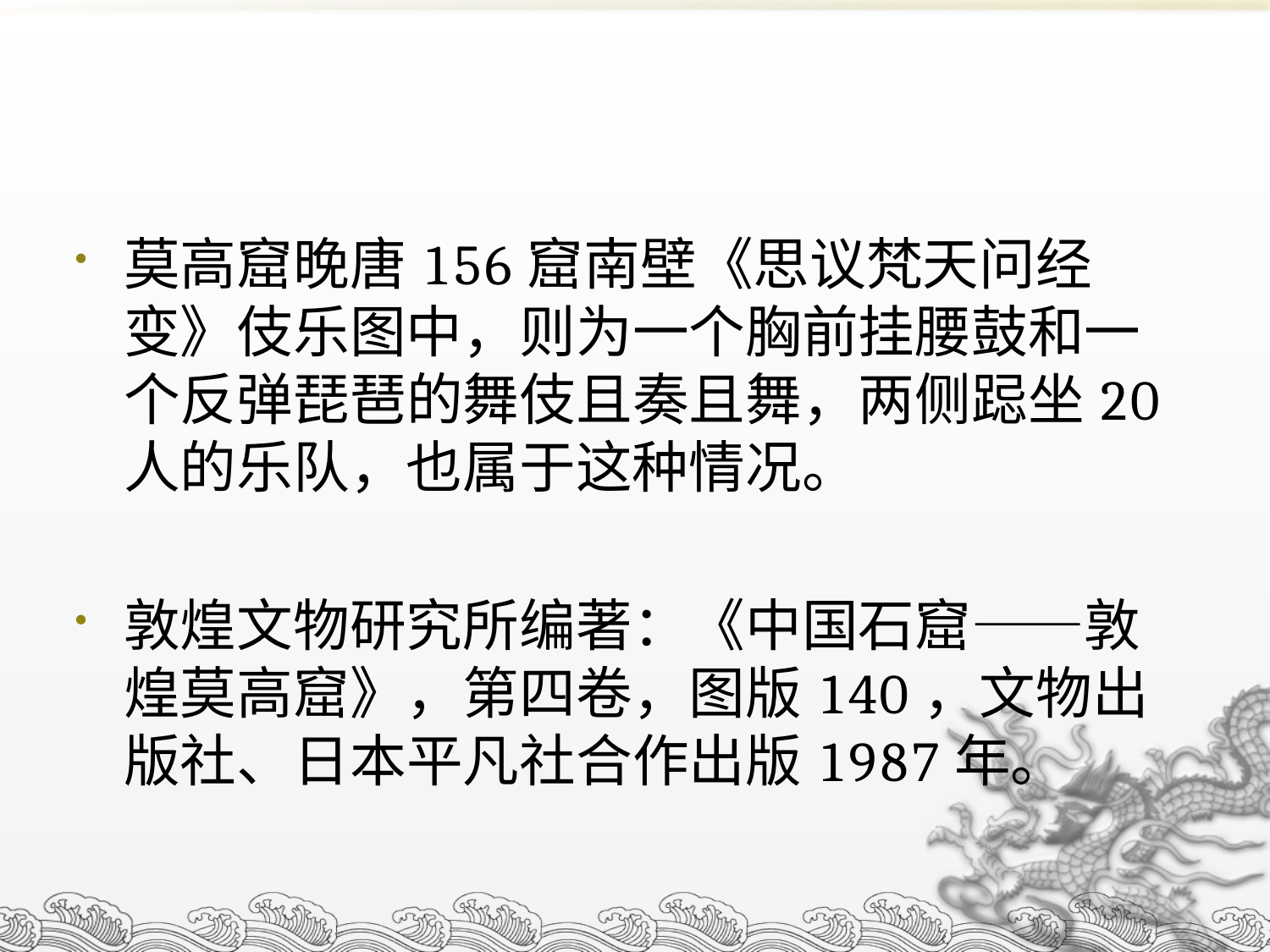

#
莫高窟晚唐156窟南壁《思议梵天问经变》伎乐图中，则为一个胸前挂腰鼓和一个反弹琵琶的舞伎且奏且舞，两侧跽坐20人的乐队，也属于这种情况。

敦煌文物研究所编著：《中国石窟——敦煌莫高窟》，第四卷，图版140，文物出版社、日本平凡社合作出版1987年。